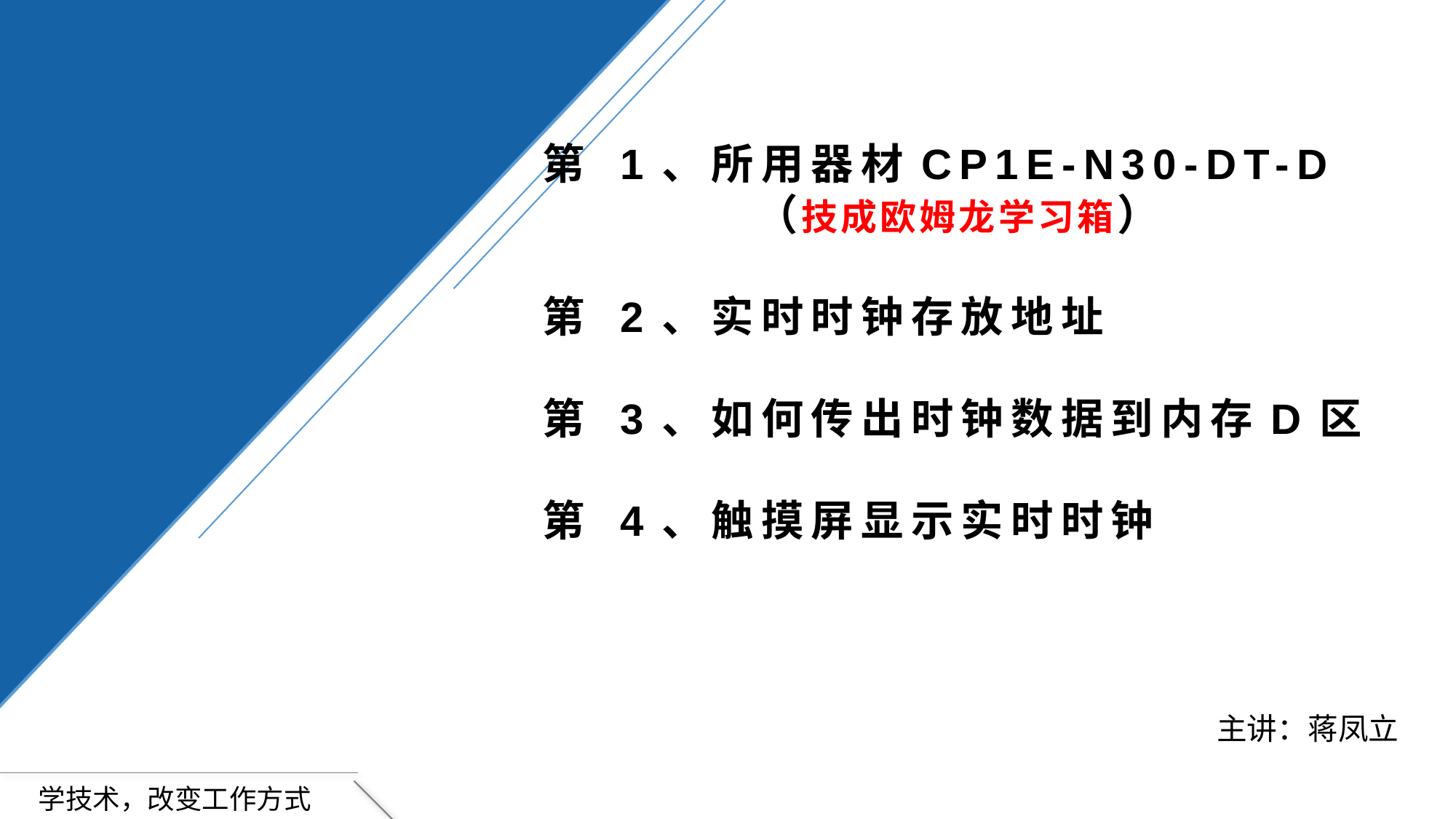

第 1、所用器材CP1E-N30-DT-D
                （技成欧姆龙学习箱）

第 2、实时时钟存放地址

第 3、如何传出时钟数据到内存D区

第 4、触摸屏显示实时时钟

主讲：蒋凤立